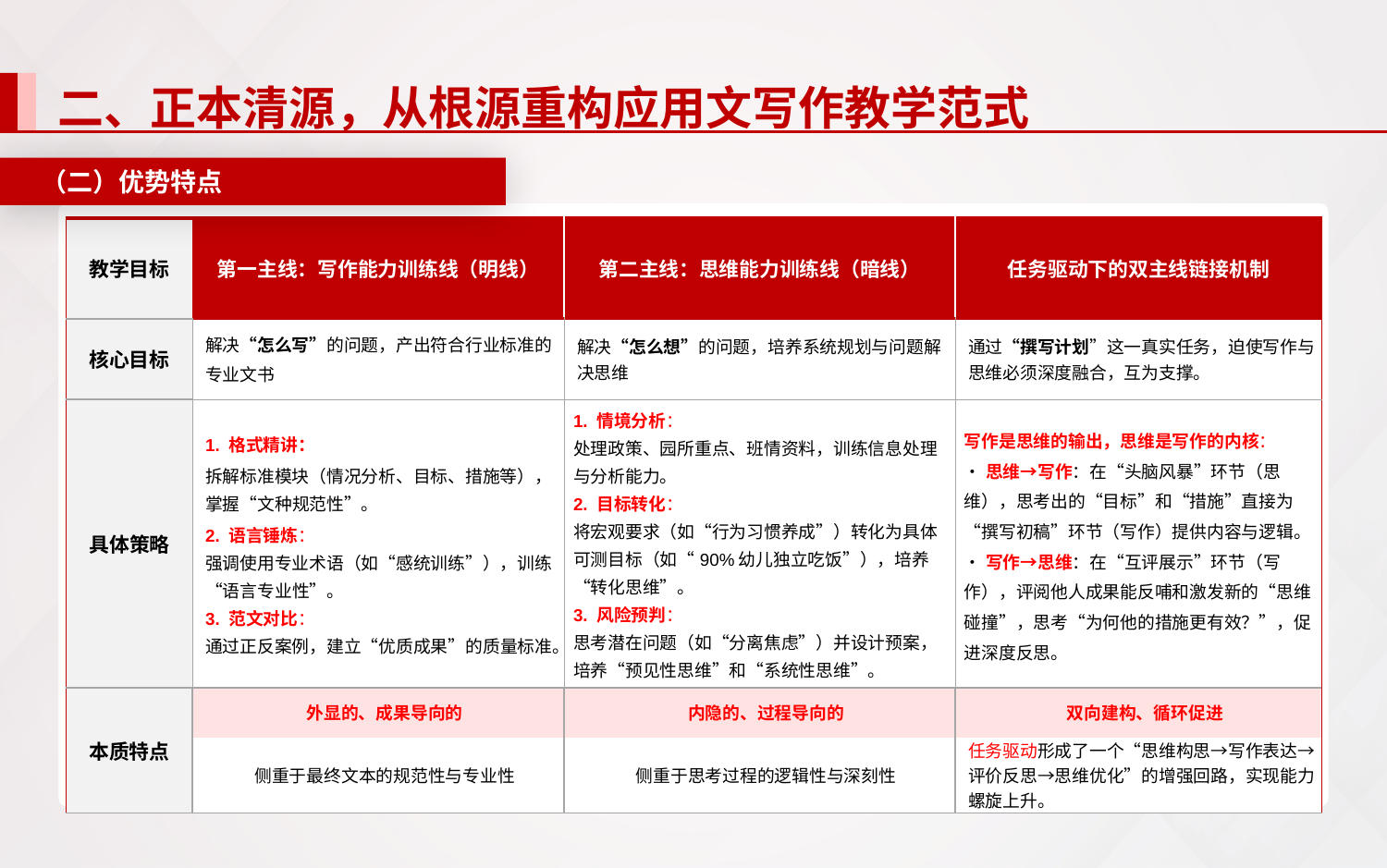

二、正本清源，从根源重构应用文写作教学范式

（二）优势特点

| 教学目标 | 第一主线：写作能力训练线（明线） | 第二主线：思维能力训练线（暗线） | 任务驱动下的双主线链接机制 |
| --- | --- | --- | --- |
| 核心目标 | 解决“怎么写”的问题，产出符合行业标准的 专业文书 | 解决“怎么想”的问题，培养系统规划与问题解决思维 | 通过“撰写计划”这一真实任务，迫使写作与思维必须深度融合，互为支撑。 |
| 具体策略 | 1. 格式精讲： 拆解标准模块（情况分析、目标、措施等），掌握“文种规范性”。 2. 语言锤炼： 强调使用专业术语（如“感统训练”），训练“语言专业性”。 3. 范文对比： 通过正反案例，建立“优质成果”的质量标准。 | 1. 情境分析： 处理政策、园所重点、班情资料，训练信息处理与分析能力。 2. 目标转化： 将宏观要求（如“行为习惯养成”）转化为具体可测目标（如“90%幼儿独立吃饭”），培养“转化思维”。 3. 风险预判： 思考潜在问题（如“分离焦虑”）并设计预案，培养“预见性思维”和“系统性思维”。 | 写作是思维的输出，思维是写作的内核： • 思维→写作：在“头脑风暴”环节（思维），思考出的“目标”和“措施”直接为“撰写初稿”环节（写作）提供内容与逻辑。 • 写作→思维：在“互评展示”环节（写作），评阅他人成果能反哺和激发新的“思维碰撞”，思考“为何他的措施更有效？”，促进深度反思。 |
| 本质特点 | 外显的、成果导向的 | 内隐的、过程导向的 | 双向建构、循环促进 |
|  | 侧重于最终文本的规范性与专业性 | 侧重于思考过程的逻辑性与深刻性 | 任务驱动形成了一个“思维构思→写作表达→评价反思→思维优化”的增强回路，实现能力螺旋上升。 |